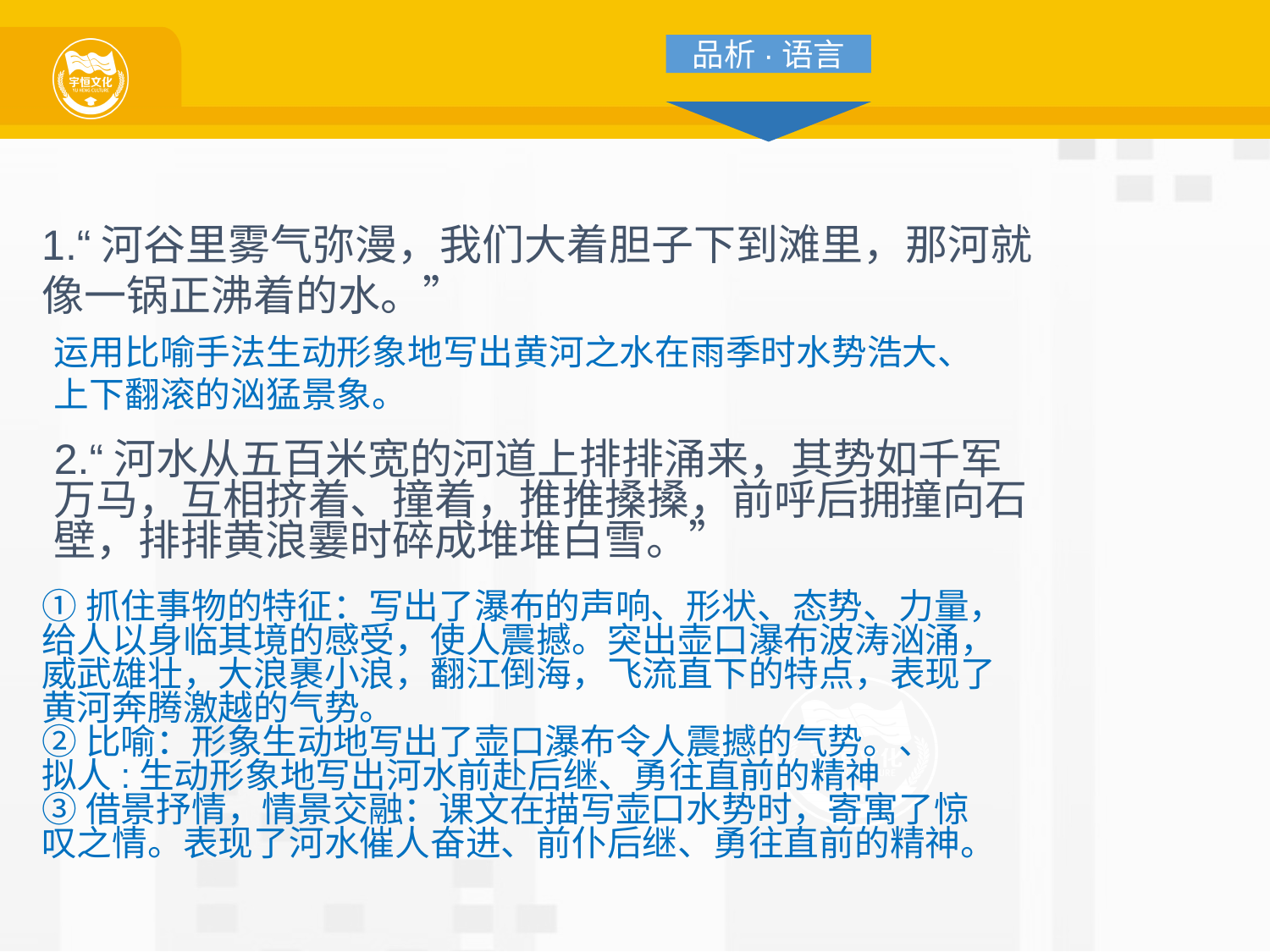

品析·语言

1.“河谷里雾气弥漫，我们大着胆子下到滩里，那河就像一锅正沸着的水。”

运用比喻手法生动形象地写出黄河之水在雨季时水势浩大、上下翻滚的汹猛景象。
2.“河水从五百米宽的河道上排排涌来，其势如千军万马，互相挤着、撞着，推推搡搡，前呼后拥撞向石壁，排排黄浪霎时碎成堆堆白雪。”
①抓住事物的特征：写出了瀑布的声响、形状、态势、力量，给人以身临其境的感受，使人震撼。突出壶口瀑布波涛汹涌，威武雄壮，大浪裹小浪，翻江倒海，飞流直下的特点，表现了黄河奔腾激越的气势。
②比喻：形象生动地写出了壶口瀑布令人震撼的气势。、       拟人:生动形象地写出河水前赴后继、勇往直前的精神
③借景抒情，情景交融：课文在描写壶口水势时，寄寓了惊叹之情。表现了河水催人奋进、前仆后继、勇往直前的精神。